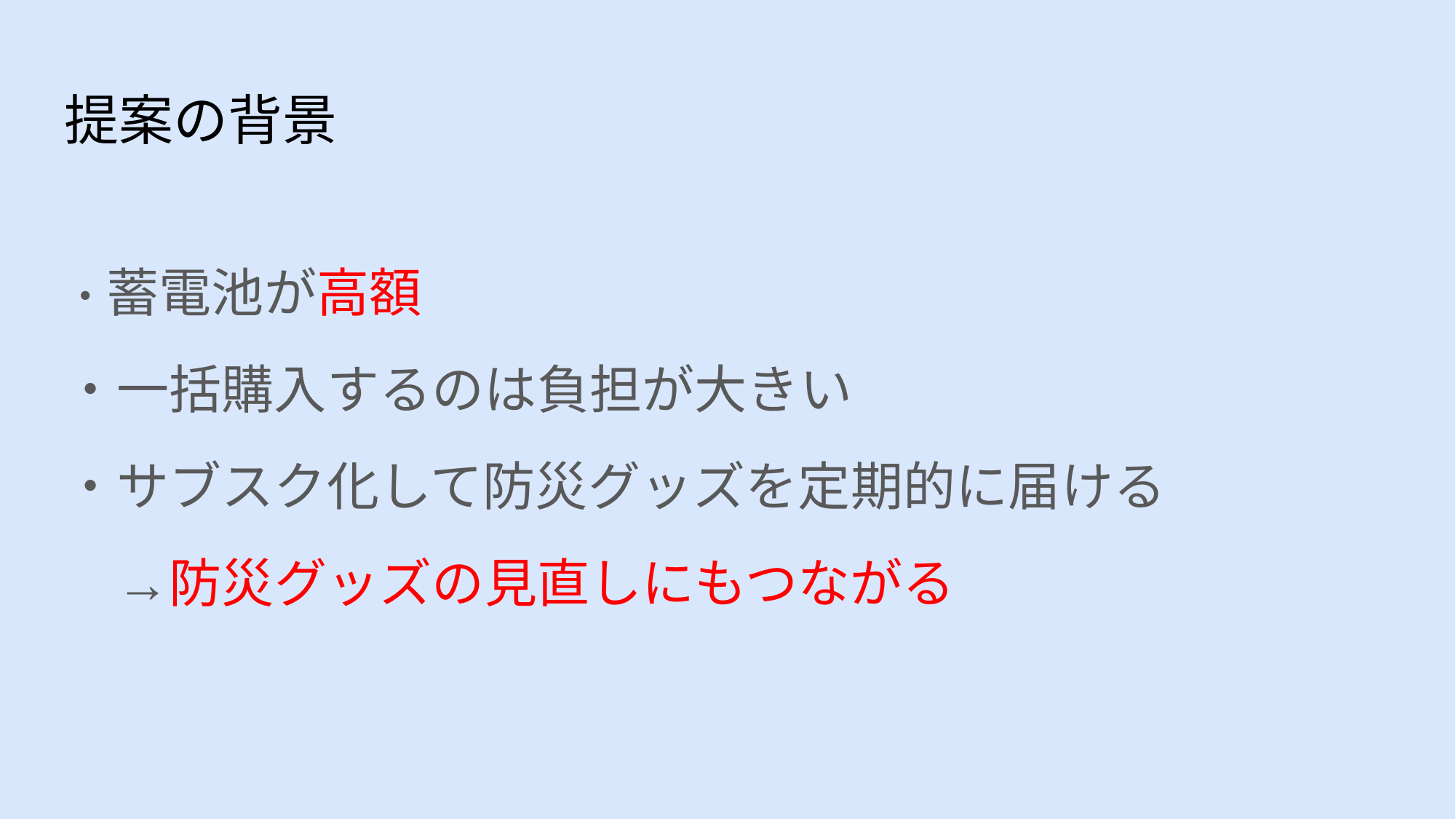

# 提案の背景
・蓄電池が高額
・一括購入するのは負担が大きい
・サブスク化して防災グッズを定期的に届ける
　→防災グッズの見直しにもつながる